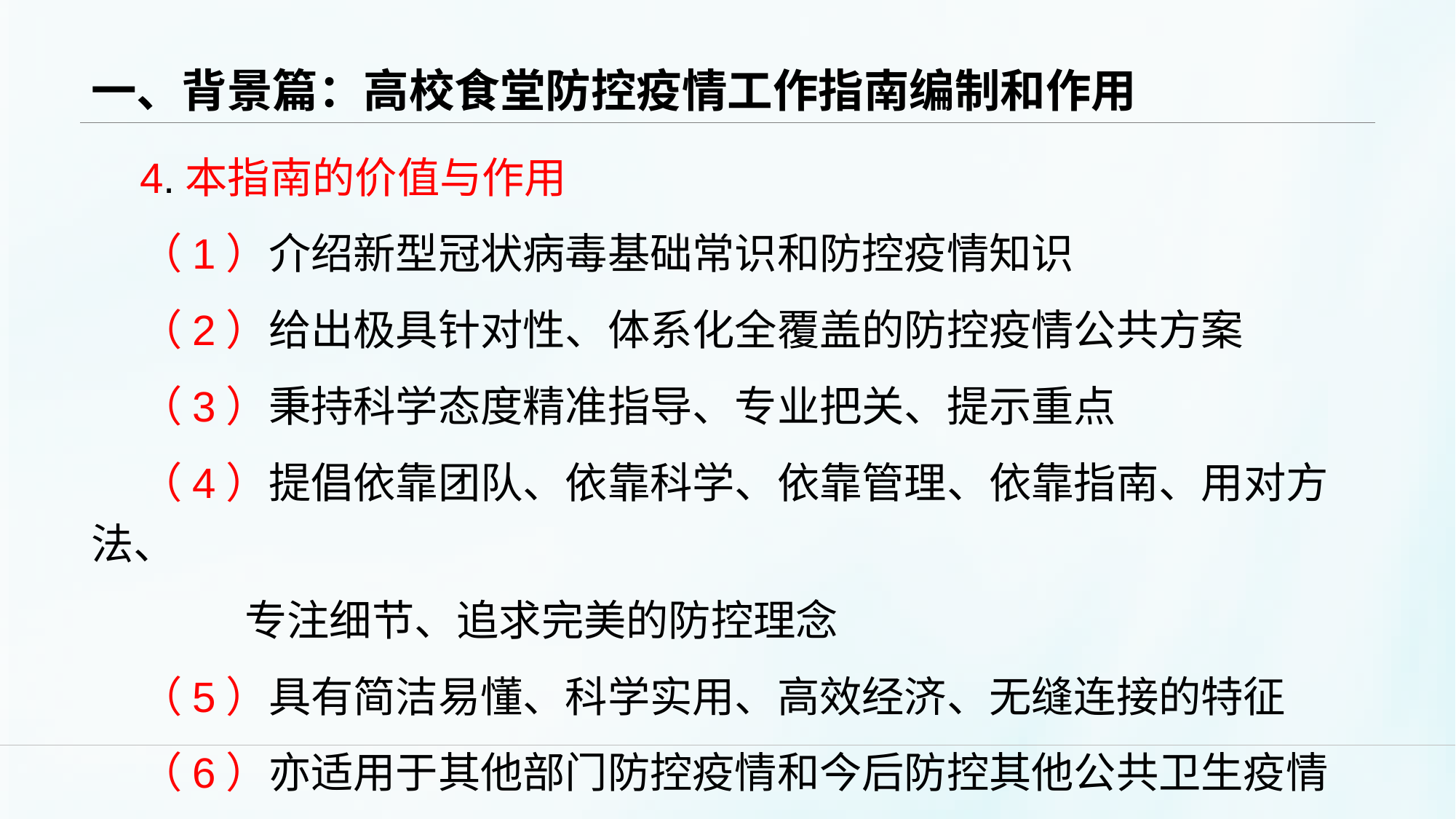

# 一、背景篇：高校食堂防控疫情工作指南编制和作用
4.本指南的价值与作用
（1）介绍新型冠状病毒基础常识和防控疫情知识
（2）给出极具针对性、体系化全覆盖的防控疫情公共方案
（3）秉持科学态度精准指导、专业把关、提示重点
（4）提倡依靠团队、依靠科学、依靠管理、依靠指南、用对方法、
专注细节、追求完美的防控理念
（5）具有简洁易懂、科学实用、高效经济、无缝连接的特征
（6）亦适用于其他部门防控疫情和今后防控其他公共卫生疫情